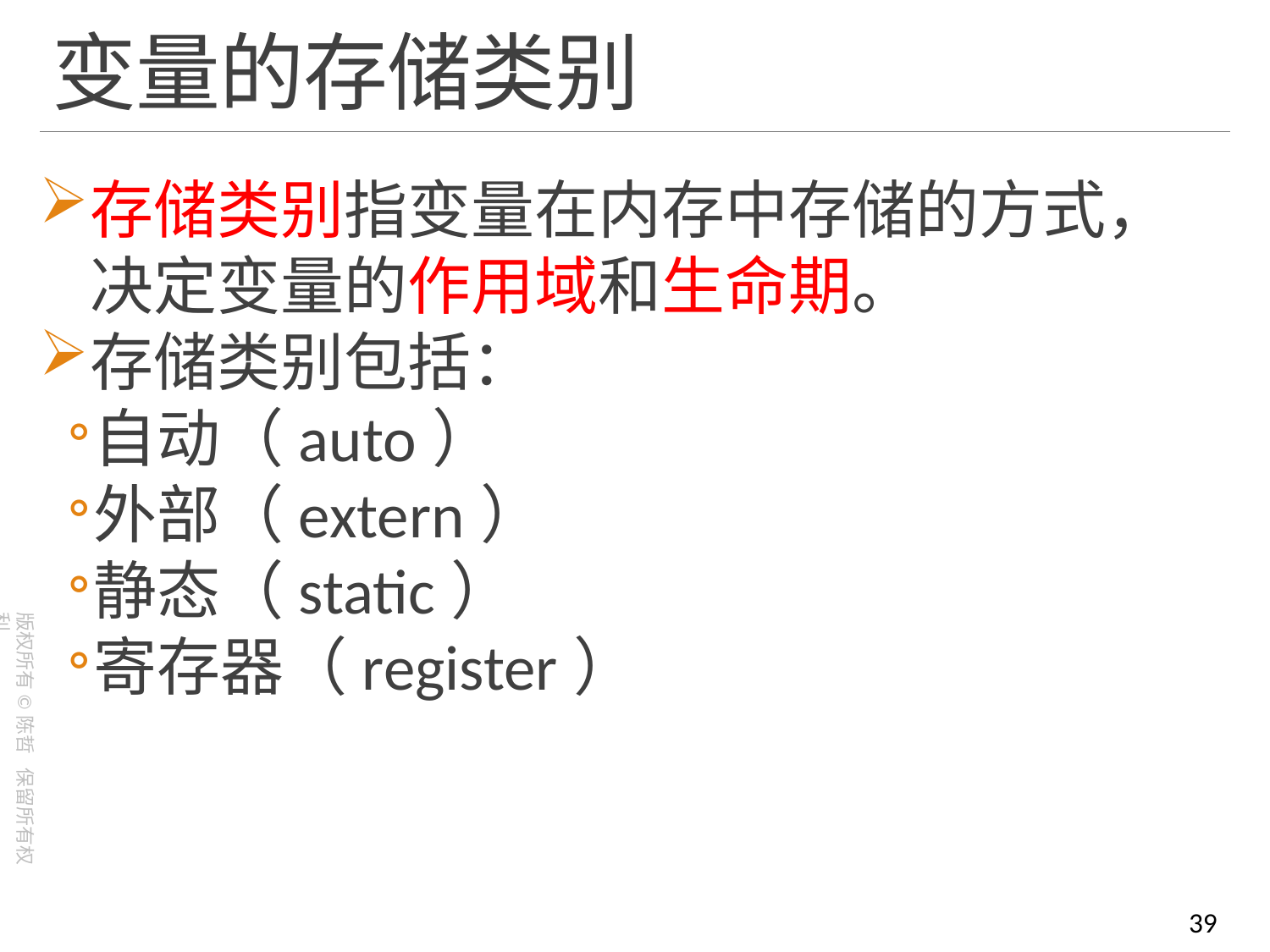

# 变量的存储类别
存储类别指变量在内存中存储的方式，决定变量的作用域和生命期。
存储类别包括：
自动（auto）
外部（extern）
静态（static）
寄存器（register）
39